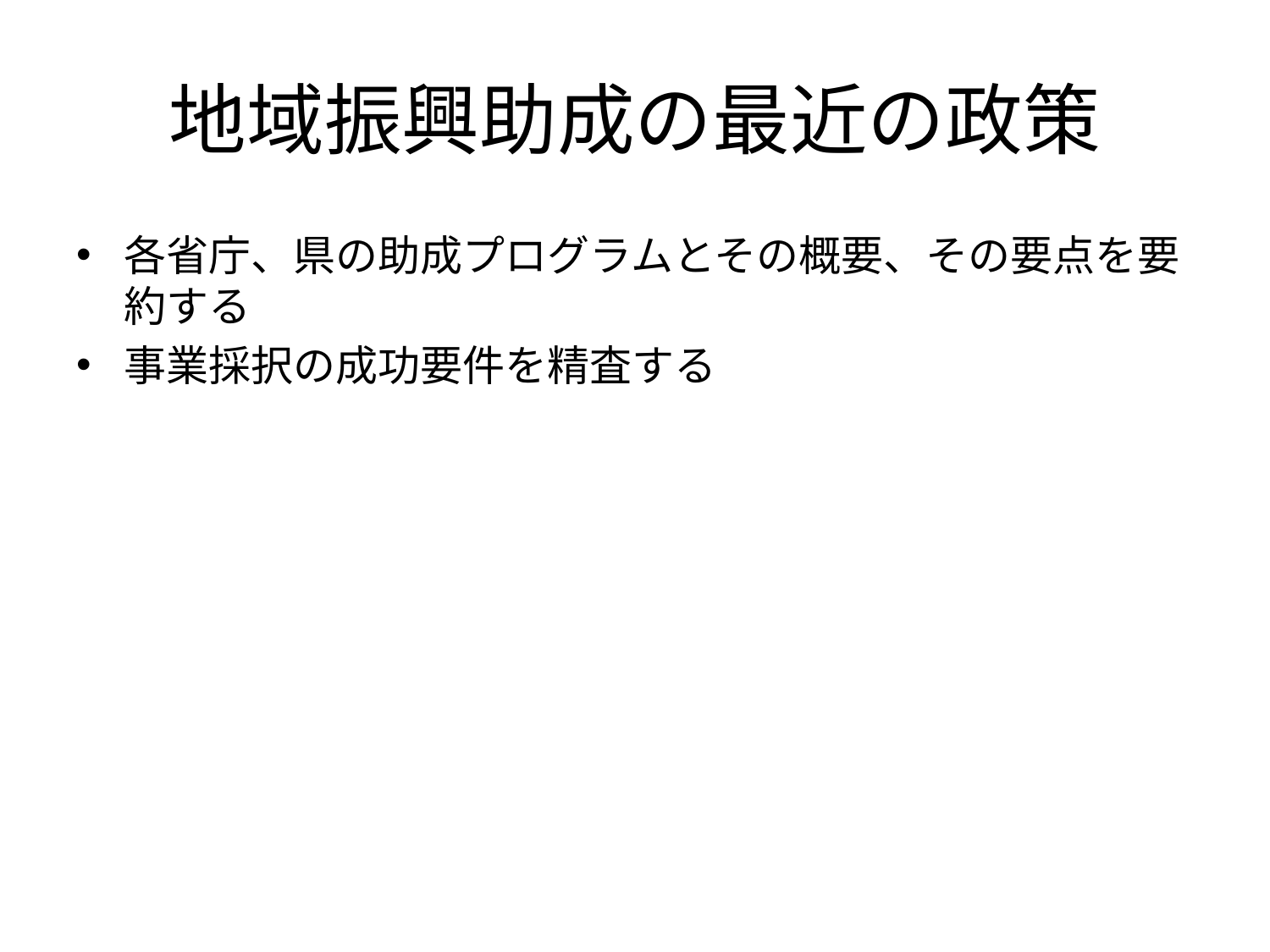

# 地域振興助成の最近の政策
各省庁、県の助成プログラムとその概要、その要点を要約する
事業採択の成功要件を精査する